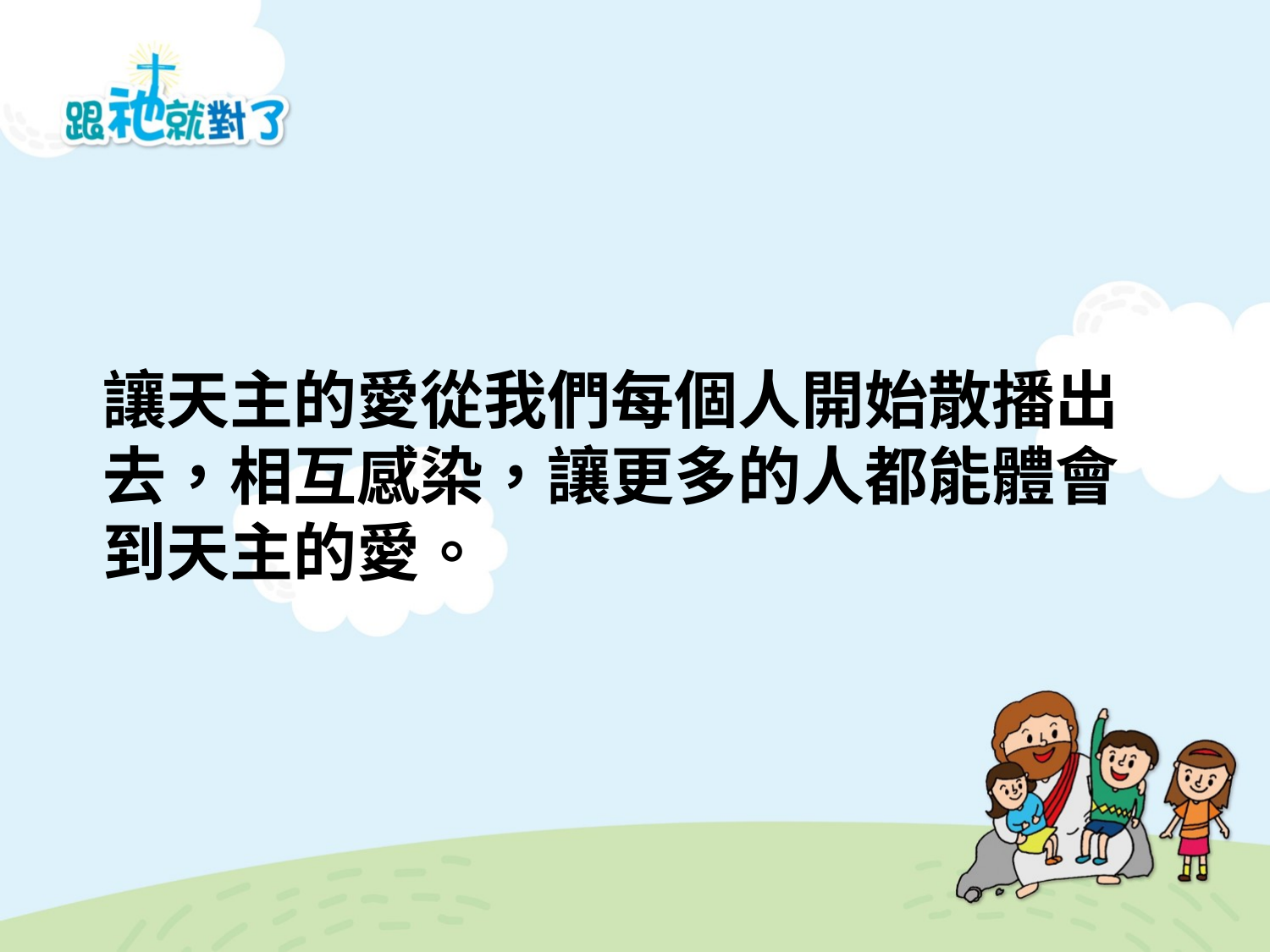

讓天主的愛從我們每個人開始散播出去，相互感染，讓更多的人都能體會到天主的愛。